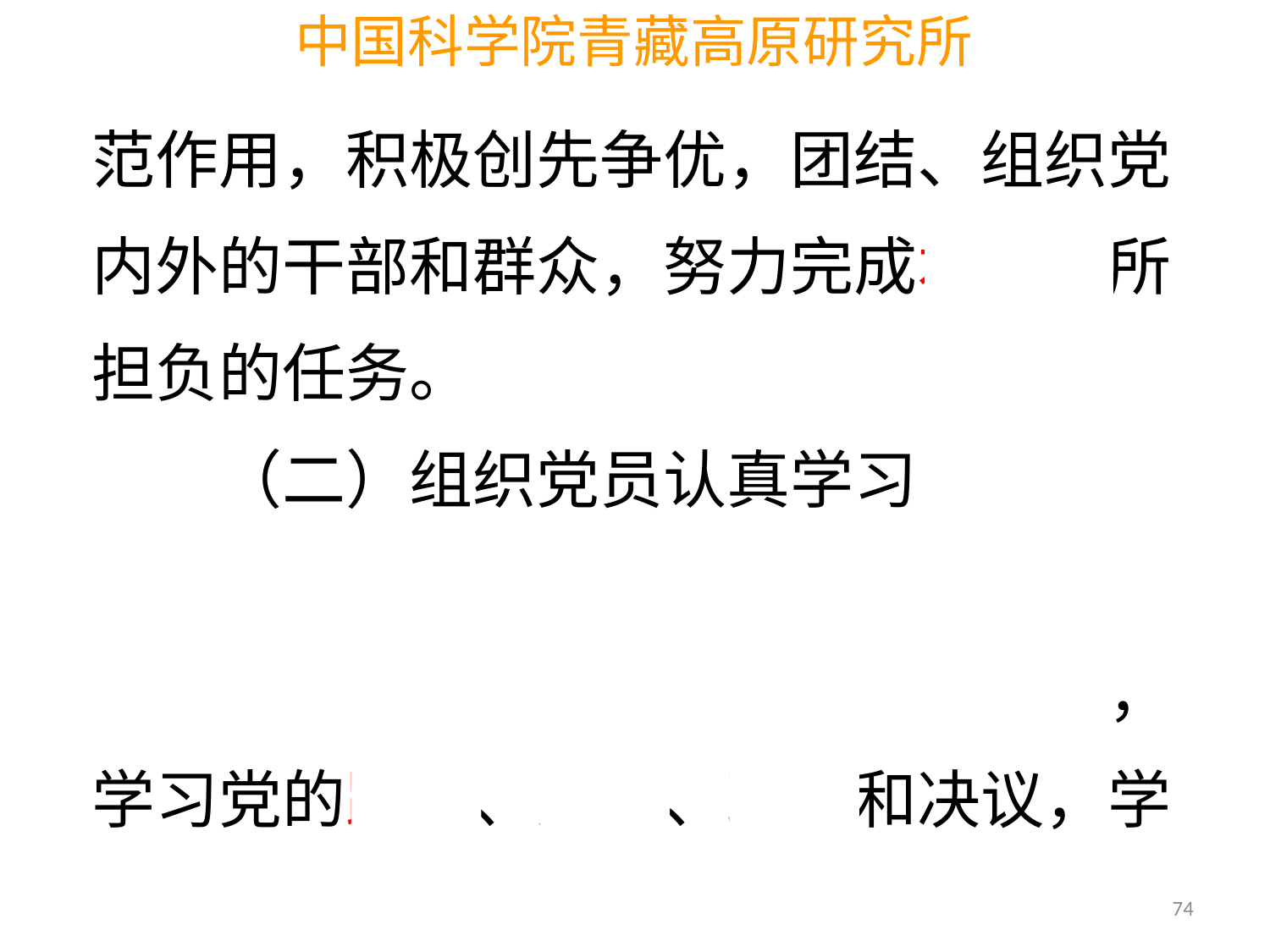

# 范作用，积极创先争优，团结、组织党内外的干部和群众，努力完成本单位所担负的任务。 　　（二）组织党员认真学习马克思列宁主义、毛泽东思想、邓小平理论、“三个代表”重要思想和科学发展观，学习党的路线、方针、政策和决议，学

74